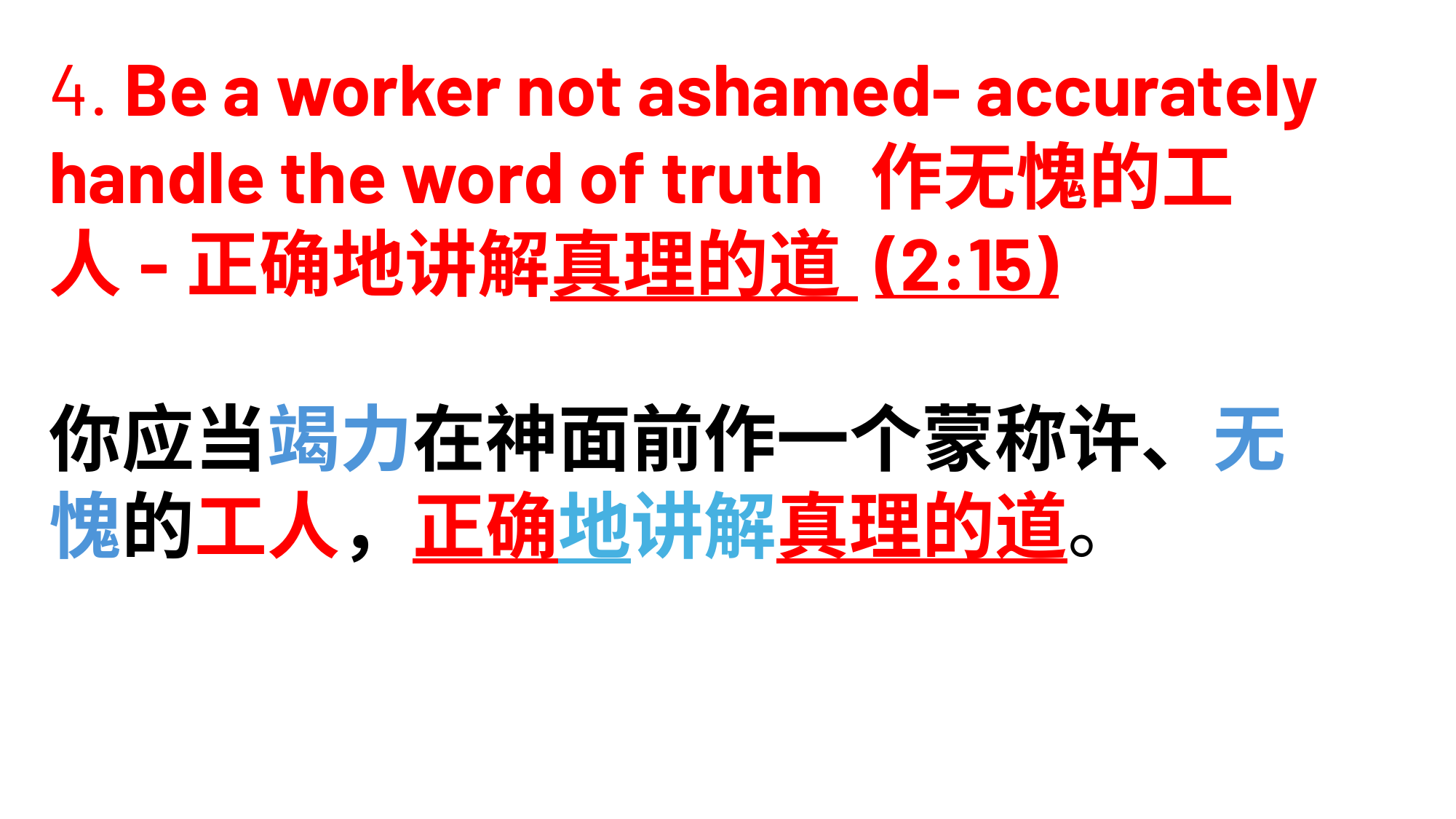

4. Be a worker not ashamed- accurately handle the word of truth  作无愧的工人-正确地讲解真理的道 (2:15)

你应当竭力在神面前作一个蒙称许、无愧的工人，正确地讲解真理的道。